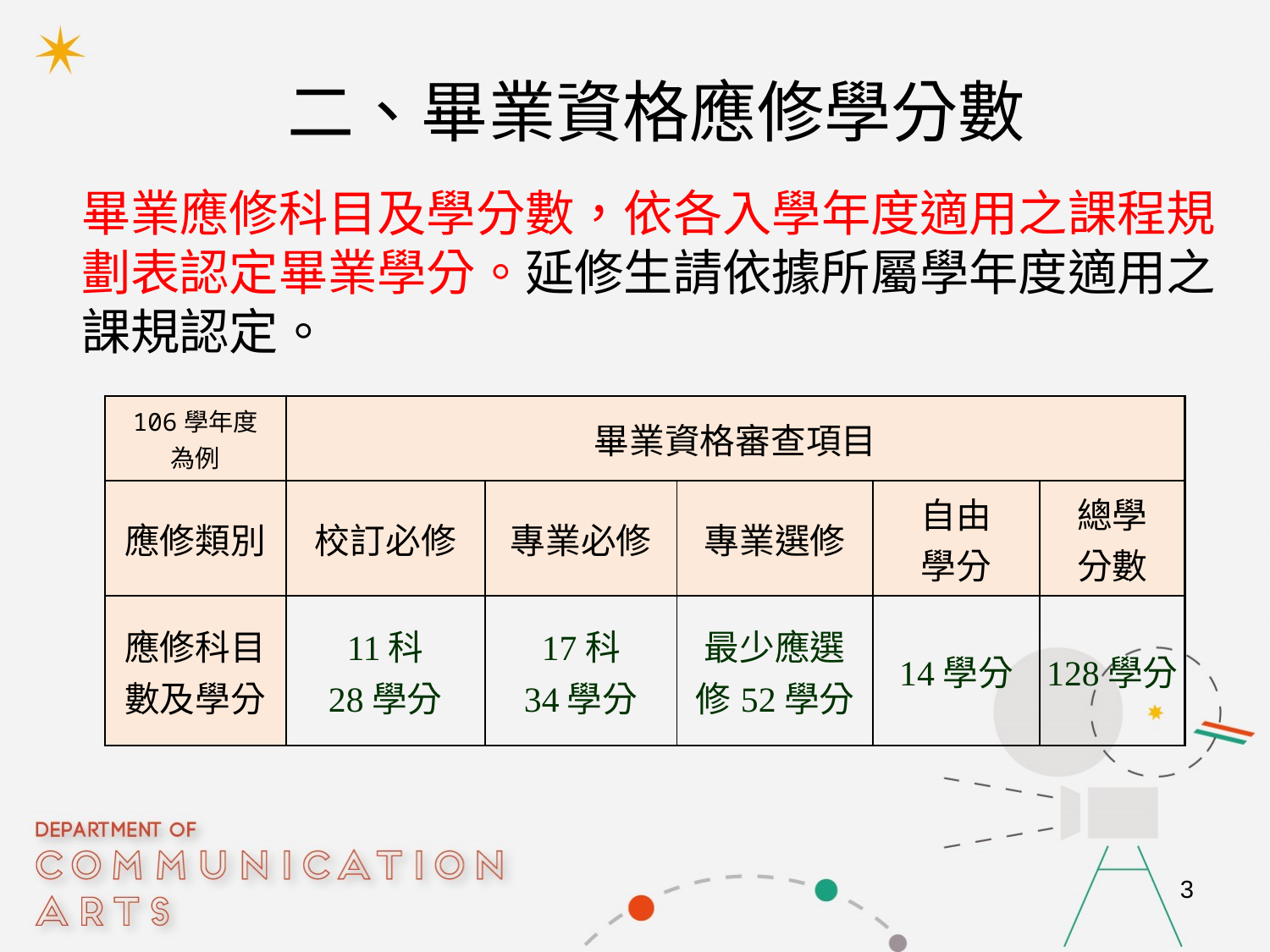

# 二、畢業資格應修學分數
畢業應修科目及學分數，依各入學年度適用之課程規
劃表認定畢業學分。延修生請依據所屬學年度適用之
課規認定。
| 106學年度 為例 | 畢業資格審查項目 |  |  |  |  |
| --- | --- | --- | --- | --- | --- |
| 應修類別 | 校訂必修 | 專業必修 | 專業選修 | 自由 學分 | 總學 分數 |
| 應修科目數及學分 | 11科 28學分 | 17科 34學分 | 最少應選修52學分 | 14學分 | 128學分 |
3